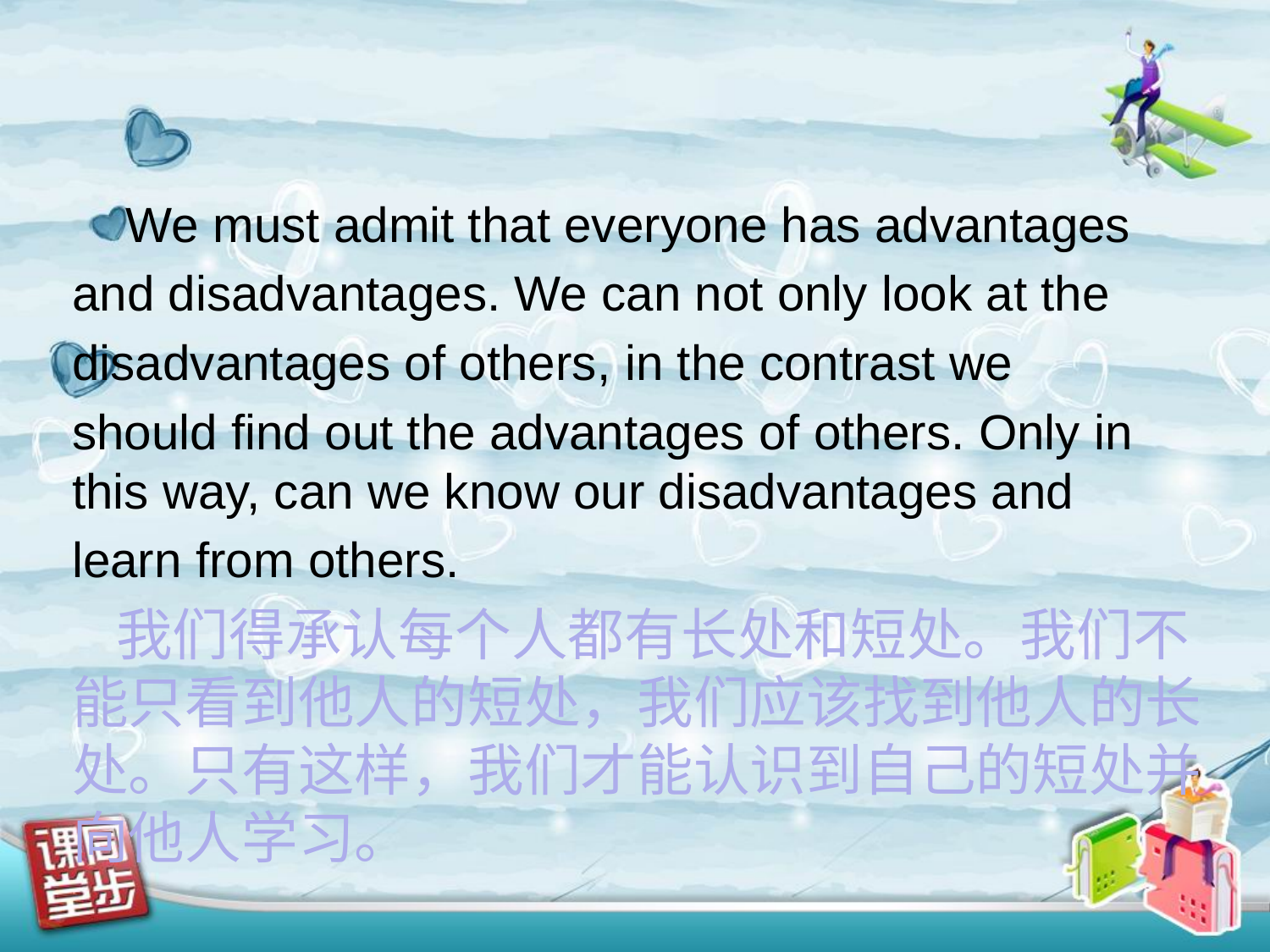

#
     We must admit that everyone has advantages
and disadvantages. We can not only look at the
disadvantages of others, in the contrast we
should find out the advantages of others. Only in this way, can we know our disadvantages and
learn from others.
    我们得承认每个人都有长处和短处。我们不能只看到他人的短处，我们应该找到他人的长处。只有这样，我们才能认识到自己的短处并向他人学习。